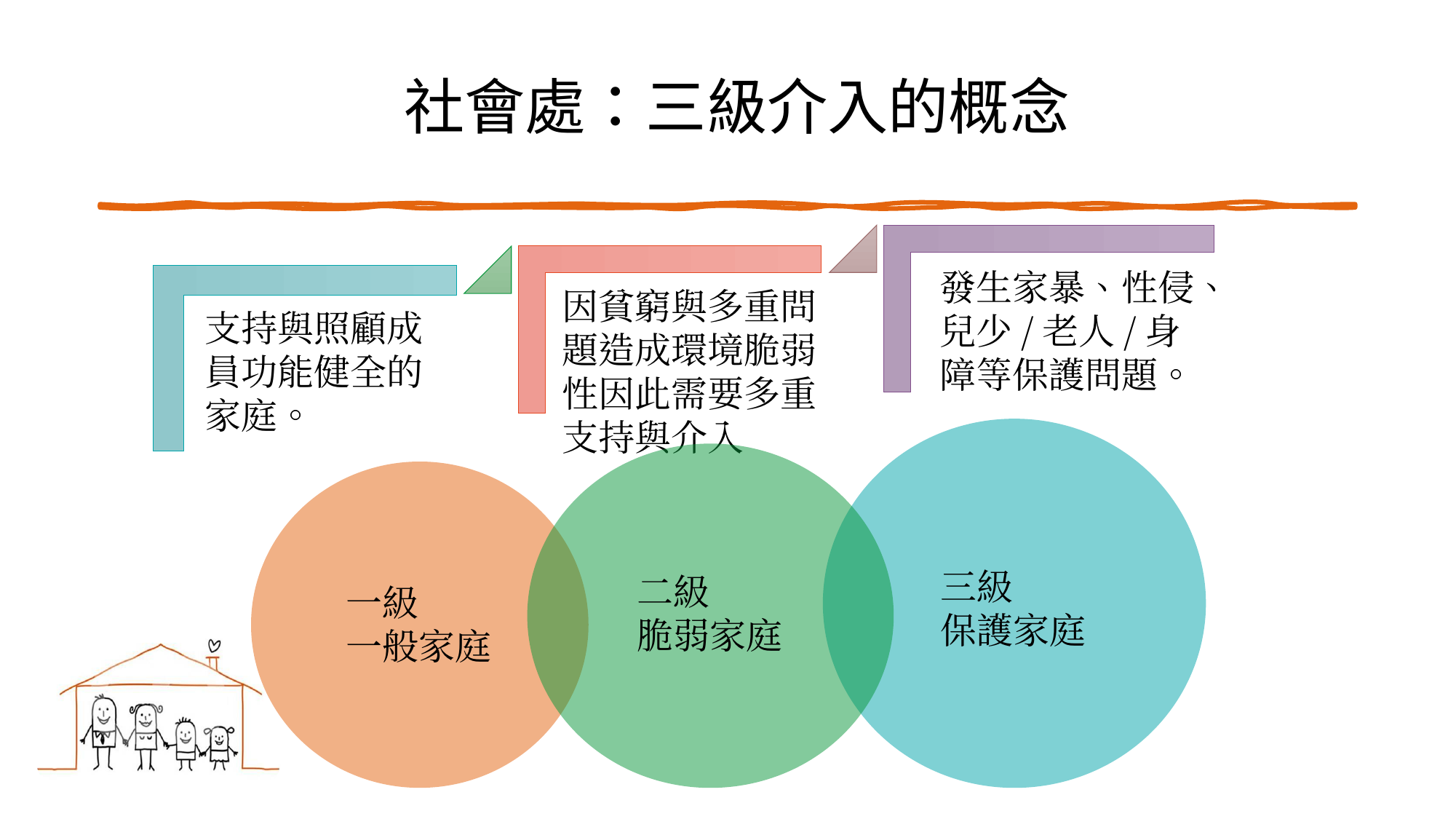

# 社會處：三級介入的概念

發生家暴、性侵、兒少/老人/身障等保護問題。

因貧窮與多重問題造成環境脆弱性因此需要多重支持與介入

支持與照顧成員功能健全的家庭。

三級
保護家庭
二級
脆弱家庭
一級
一般家庭